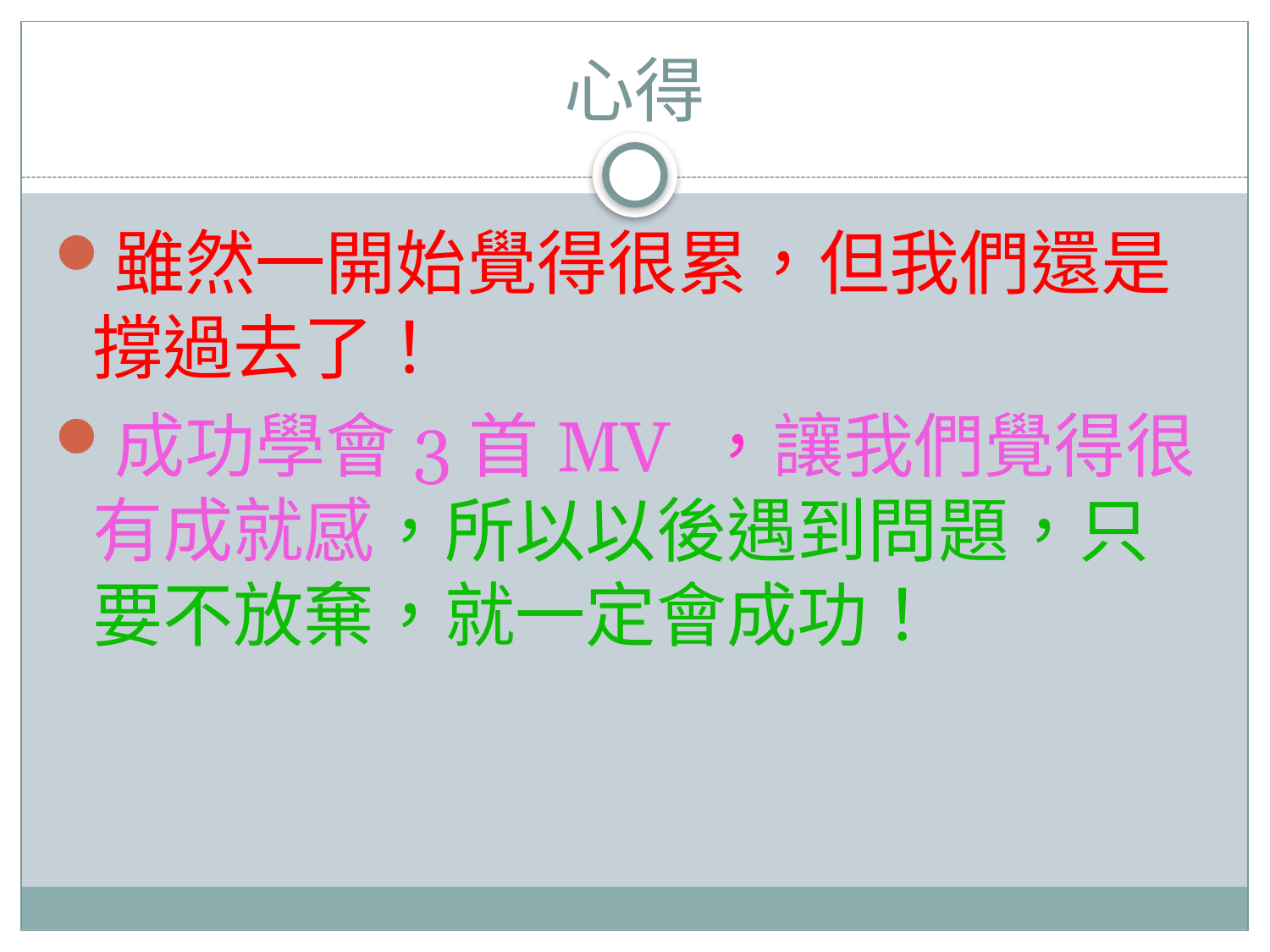

# 心得
雖然一開始覺得很累，但我們還是撐過去了！
成功學會3首MV ，讓我們覺得很有成就感，所以以後遇到問題，只要不放棄，就一定會成功！